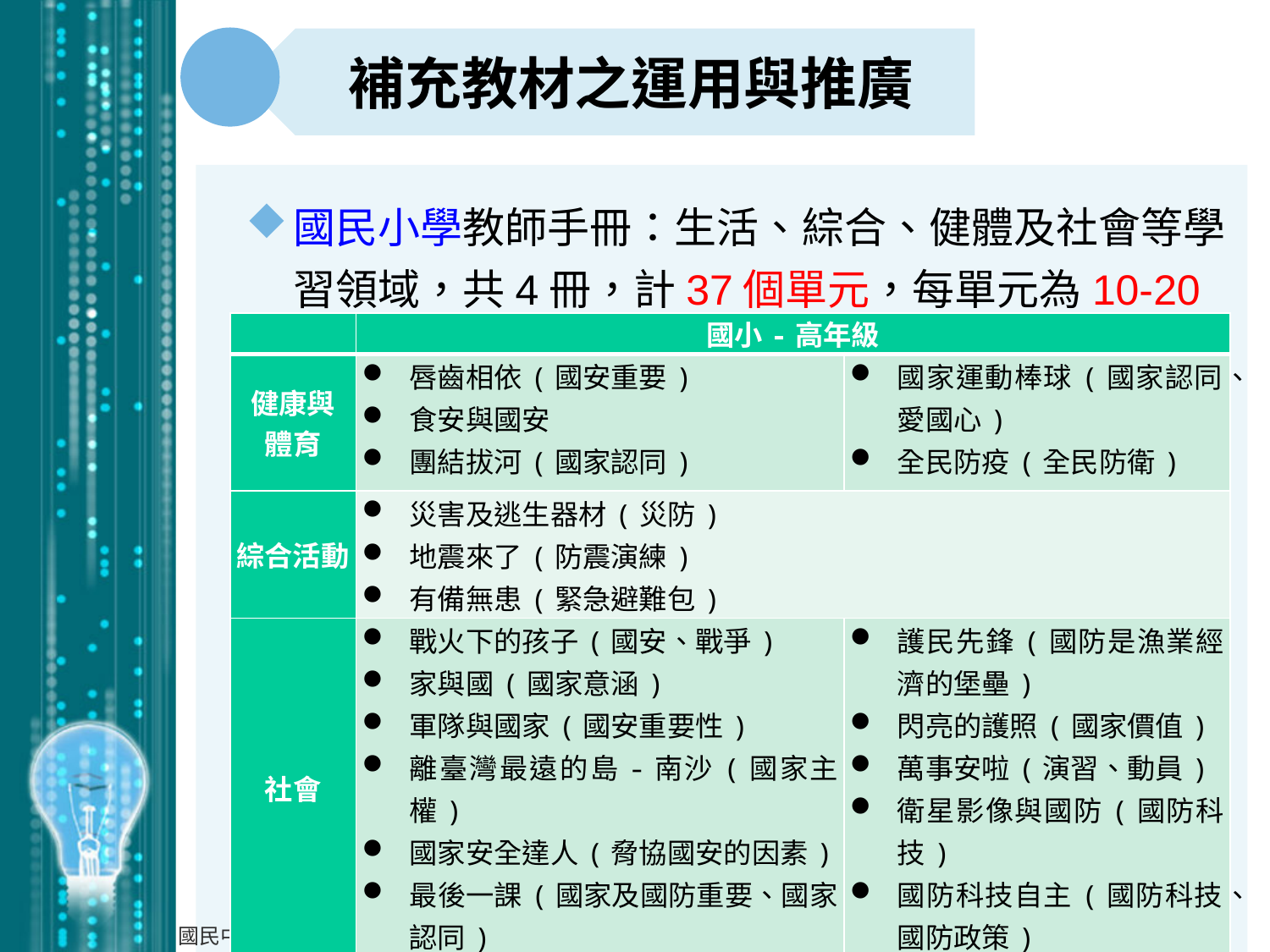

補充教材之運用與推廣
國民小學教師手冊：生活、綜合、健體及社會等學習領域，共4冊，計37個單元，每單元為10-20分鐘
|  | 國小-高年級 |  |
| --- | --- | --- |
| 健康與 體育 | 唇齒相依(國安重要) 食安與國安 團結拔河(國家認同) | 國家運動棒球(國家認同、愛國心) 全民防疫(全民防衛) |
| 綜合活動 | 災害及逃生器材(災防) 地震來了(防震演練) 有備無患(緊急避難包) |  |
| 社會 | 戰火下的孩子(國安、戰爭) 家與國(國家意涵) 軍隊與國家(國安重要性) 離臺灣最遠的島-南沙(國家主權) 國家安全達人(脅協國安的因素) 最後一課(國家及國防重要、國家認同) | 護民先鋒(國防是漁業經濟的堡壘) 閃亮的護照(國家價值) 萬事安啦(演習、動員) 衛星影像與國防(國防科技) 國防科技自主(國防科技、國防政策) |
11
國民中小學全民國防教育融入式教學政策說明